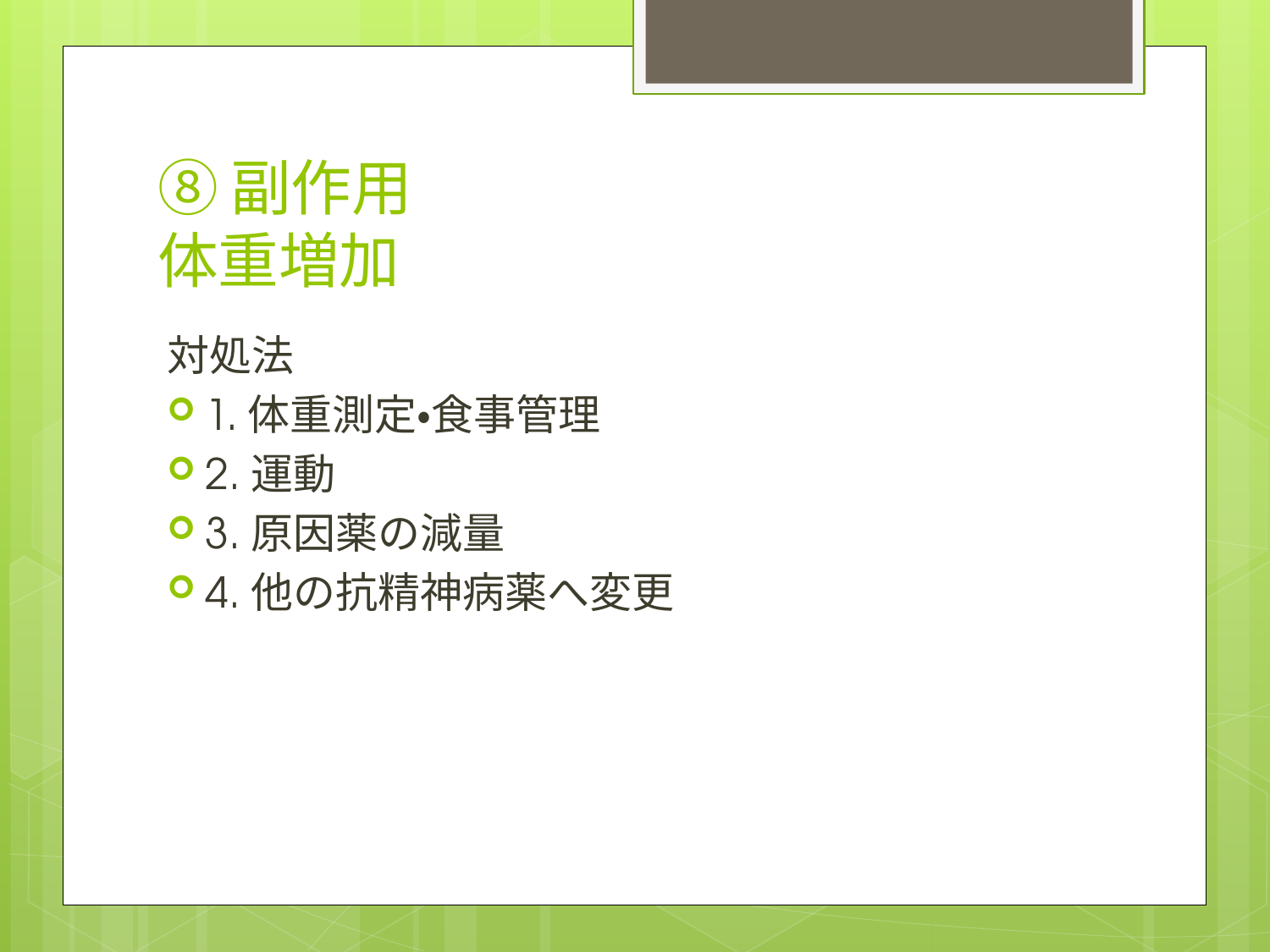

# ⑧副作用 体重増加
対処法
1.体重測定・食事管理
2.運動
3.原因薬の減量
4.他の抗精神病薬へ変更